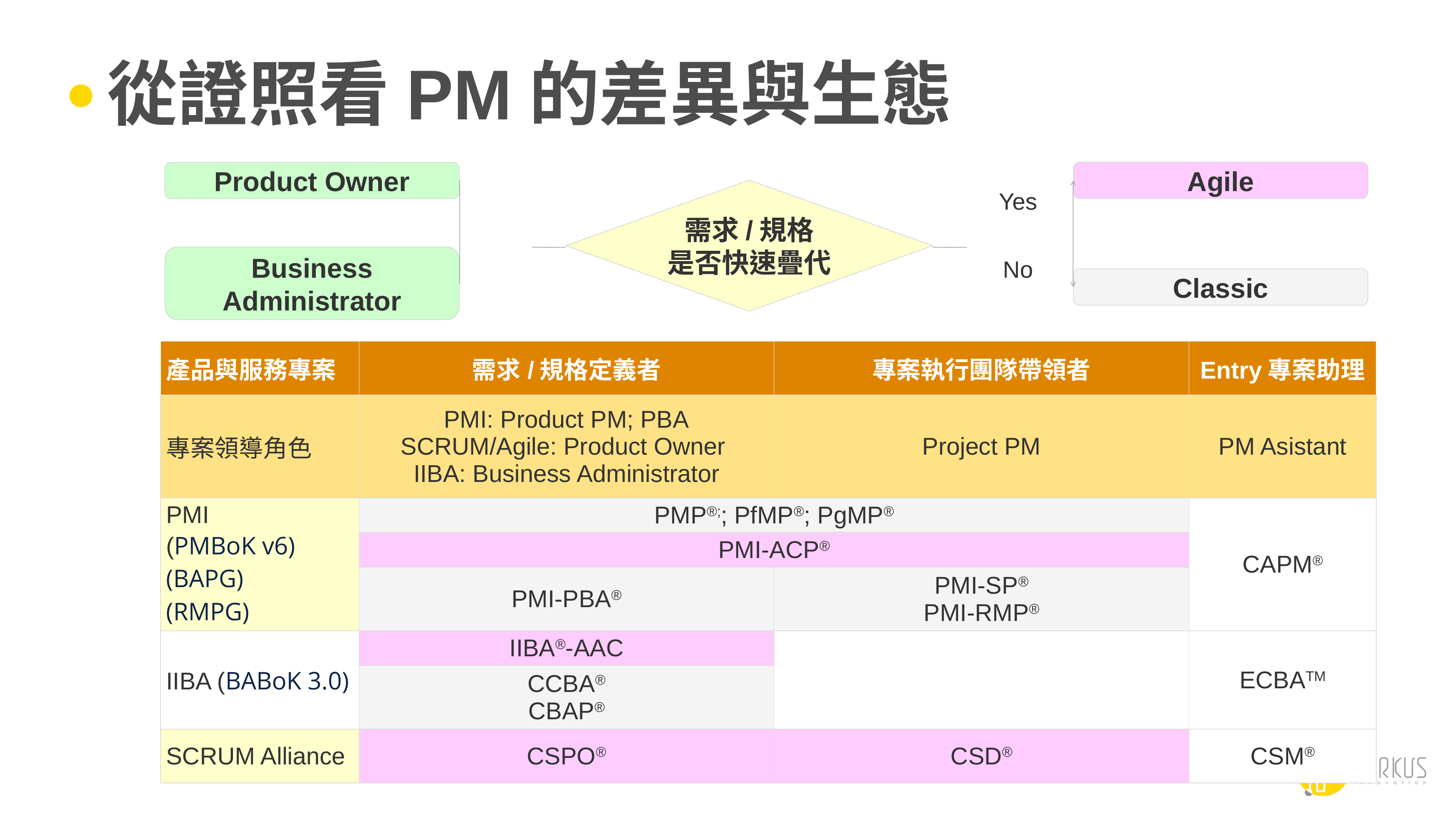

# 從證照看PM的差異與生態
Agile
Product Owner
需求/規格
是否快速疊代
Yes
Business
Administrator
No
Classic
| 產品與服務專案 | 需求/規格定義者 | 專案執行團隊帶領者 | Entry專案助理 |
| --- | --- | --- | --- |
| 專案領導角色 | PMI: Product PM; PBA SCRUM/Agile: Product Owner IIBA: Business Administrator | Project PM | PM Asistant |
| PMI (PMBoK v6) (BAPG) (RMPG) | PMP®;; PfMP®; PgMP® |  | CAPM® |
|  | PMI-ACP® |  |  |
|  | PMI-PBA® | PMI-SP® PMI-RMP® |  |
| IIBA (BABoK 3.0) | IIBA®-AAC |  | ECBATM |
|  | CCBA® CBAP® |  |  |
| SCRUM Alliance | CSPO® | CSD® | CSM® |